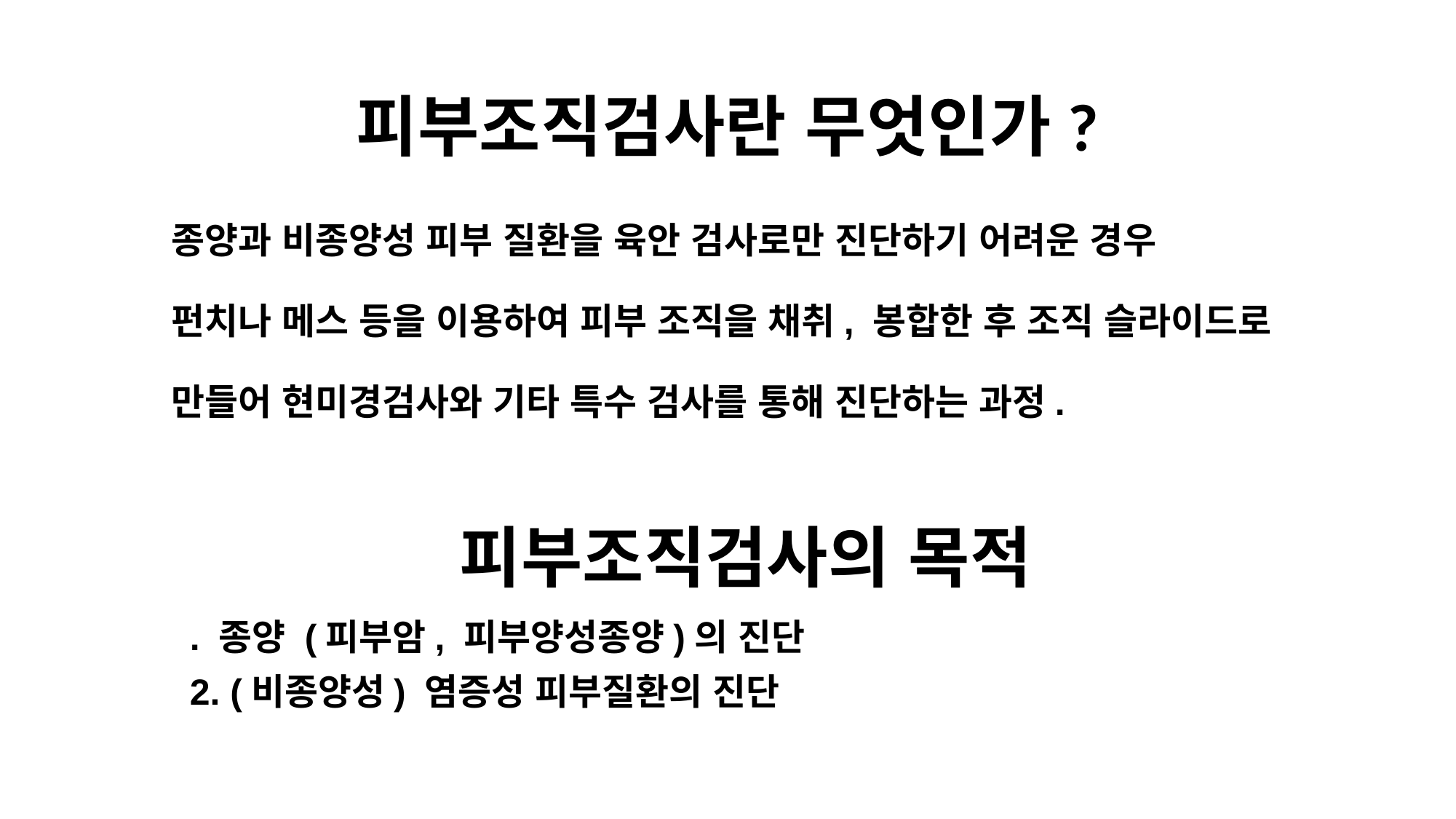

피부조직검사란 무엇인가?
종양과 비종양성 피부 질환을 육안 검사로만 진단하기 어려운 경우
펀치나 메스 등을 이용하여 피부 조직을 채취, 봉합한 후 조직 슬라이드로
만들어 현미경검사와 기타 특수 검사를 통해 진단하는 과정.

피부조직검사의 목적
. 종양 (피부암, 피부양성종양)의 진단
2. (비종양성) 염증성 피부질환의 진단